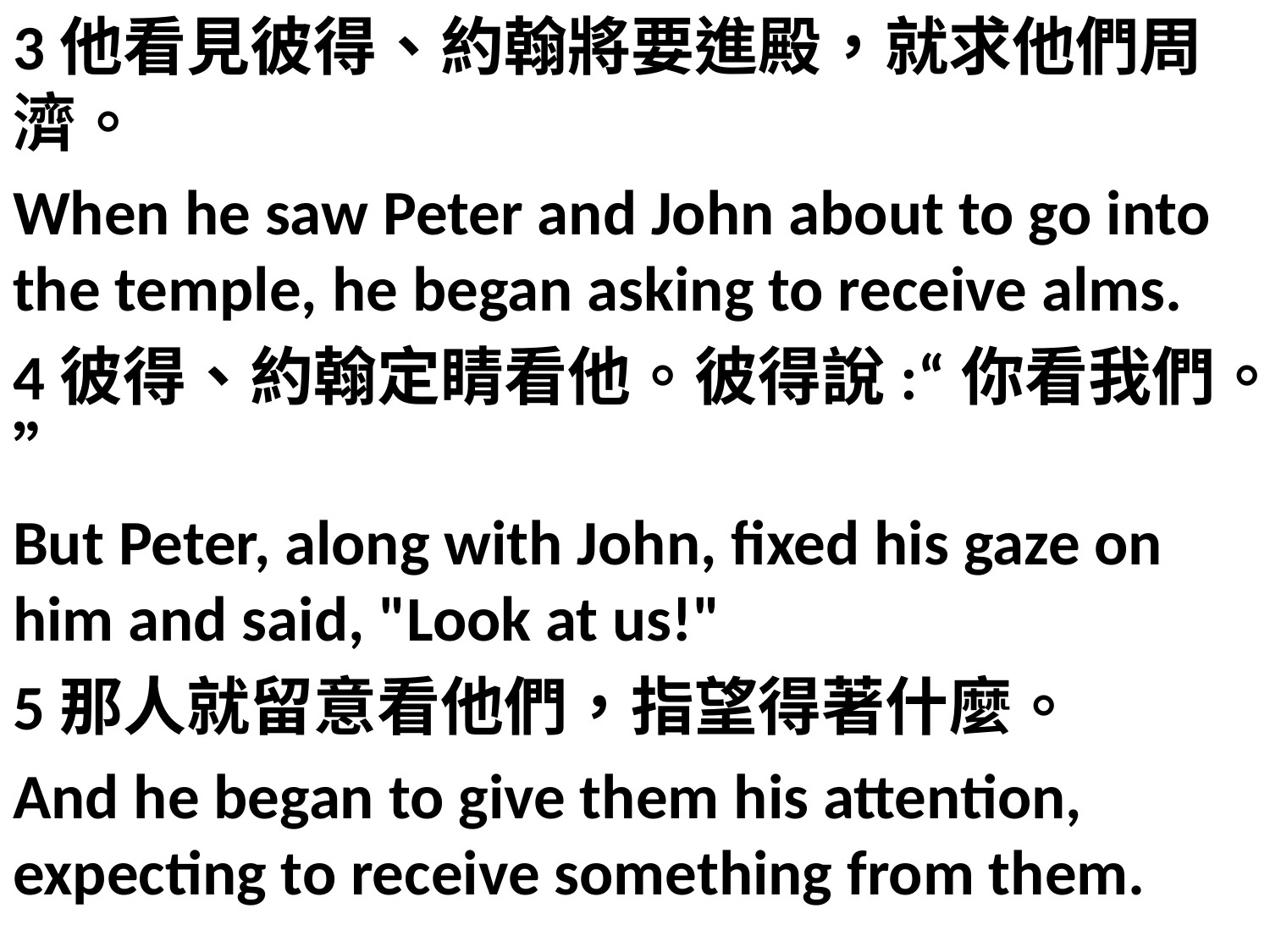

3他看見彼得、約翰將要進殿，就求他們周濟。
When he saw Peter and John about to go into the temple, he began asking to receive alms.
4彼得、約翰定睛看他。彼得說:“你看我們。”
But Peter, along with John, fixed his gaze on him and said, "Look at us!"
5那人就留意看他們，指望得著什麼。
And he began to give them his attention, expecting to receive something from them.